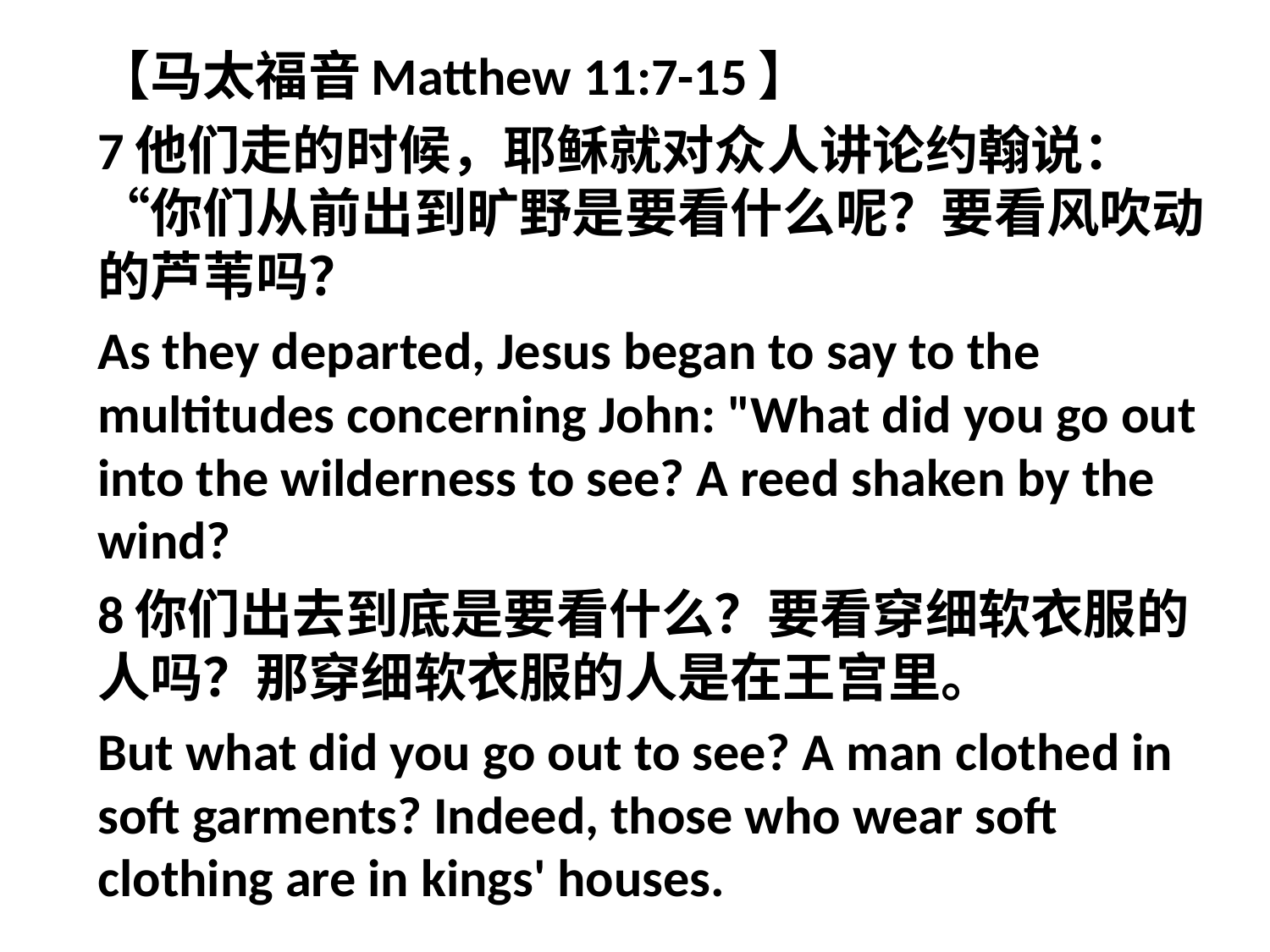

【马太福音Matthew 11:7-15】
7他们走的时候，耶稣就对众人讲论约翰说：“你们从前出到旷野是要看什么呢？要看风吹动的芦苇吗？
As they departed, Jesus began to say to the multitudes concerning John: "What did you go out into the wilderness to see? A reed shaken by the wind?
8你们出去到底是要看什么？要看穿细软衣服的人吗？那穿细软衣服的人是在王宫里。
But what did you go out to see? A man clothed in soft garments? Indeed, those who wear soft clothing are in kings' houses.